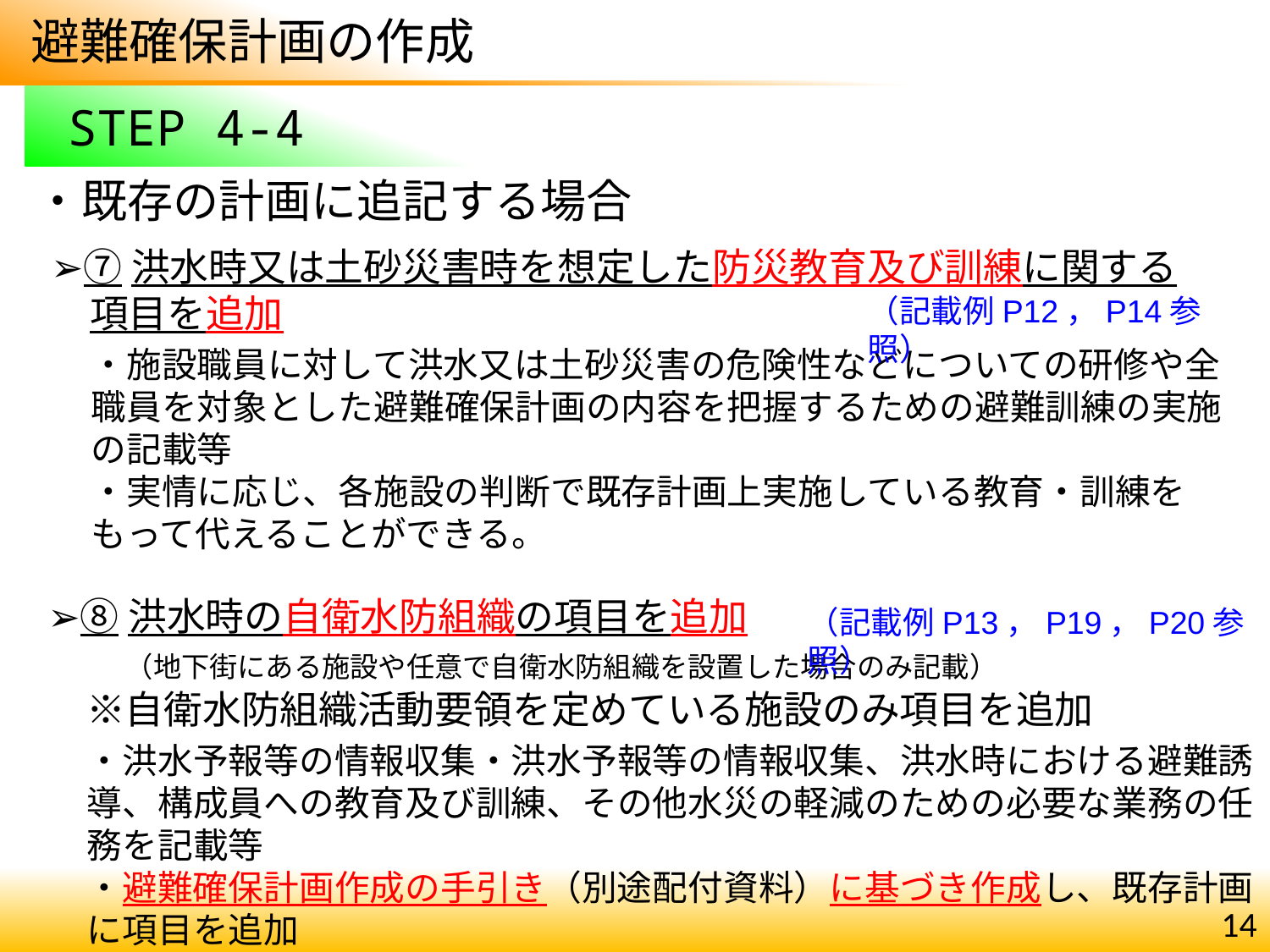

避難確保計画の作成
 STEP 4-4
・既存の計画に追記する場合
➢⑦洪水時又は土砂災害時を想定した防災教育及び訓練に関する
　項目を追加
（記載例P12，P14参照）
・施設職員に対して洪水又は土砂災害の危険性などについての研修や全職員を対象とした避難確保計画の内容を把握するための避難訓練の実施の記載等
・実情に応じ、各施設の判断で既存計画上実施している教育・訓練をもって代えることができる。
➢⑧洪水時の自衛水防組織の項目を追加
　　（地下街にある施設や任意で自衛水防組織を設置した場合のみ記載）
　※自衛水防組織活動要領を定めている施設のみ項目を追加
（記載例P13，P19，P20参照）
・洪水予報等の情報収集・洪水予報等の情報収集、洪水時における避難誘導、構成員への教育及び訓練、その他水災の軽減のための必要な業務の任務を記載等
・避難確保計画作成の手引き（別途配付資料）に基づき作成し、既存計画に項目を追加

14